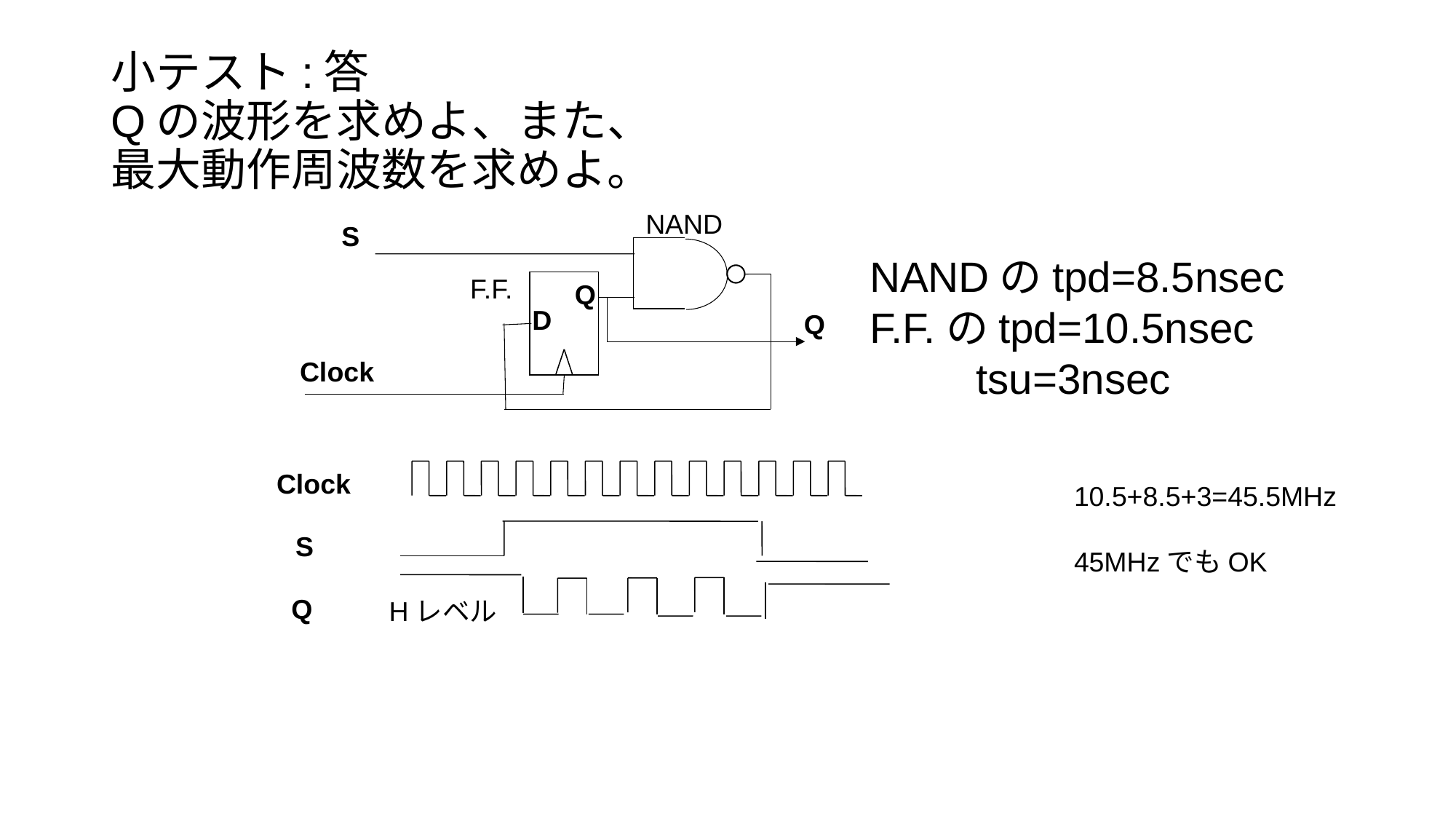

# 小テスト:答 Qの波形を求めよ、また、 最大動作周波数を求めよ。
NAND

S

NANDのtpd=8.5nsec
F.F.のtpd=10.5nsec
         tsu=3nsec

F.F.

Q
D
Q

Clock

Clock

10.5+8.5+3=45.5MHz

45MHzでもOK

S

Q
Hレベル